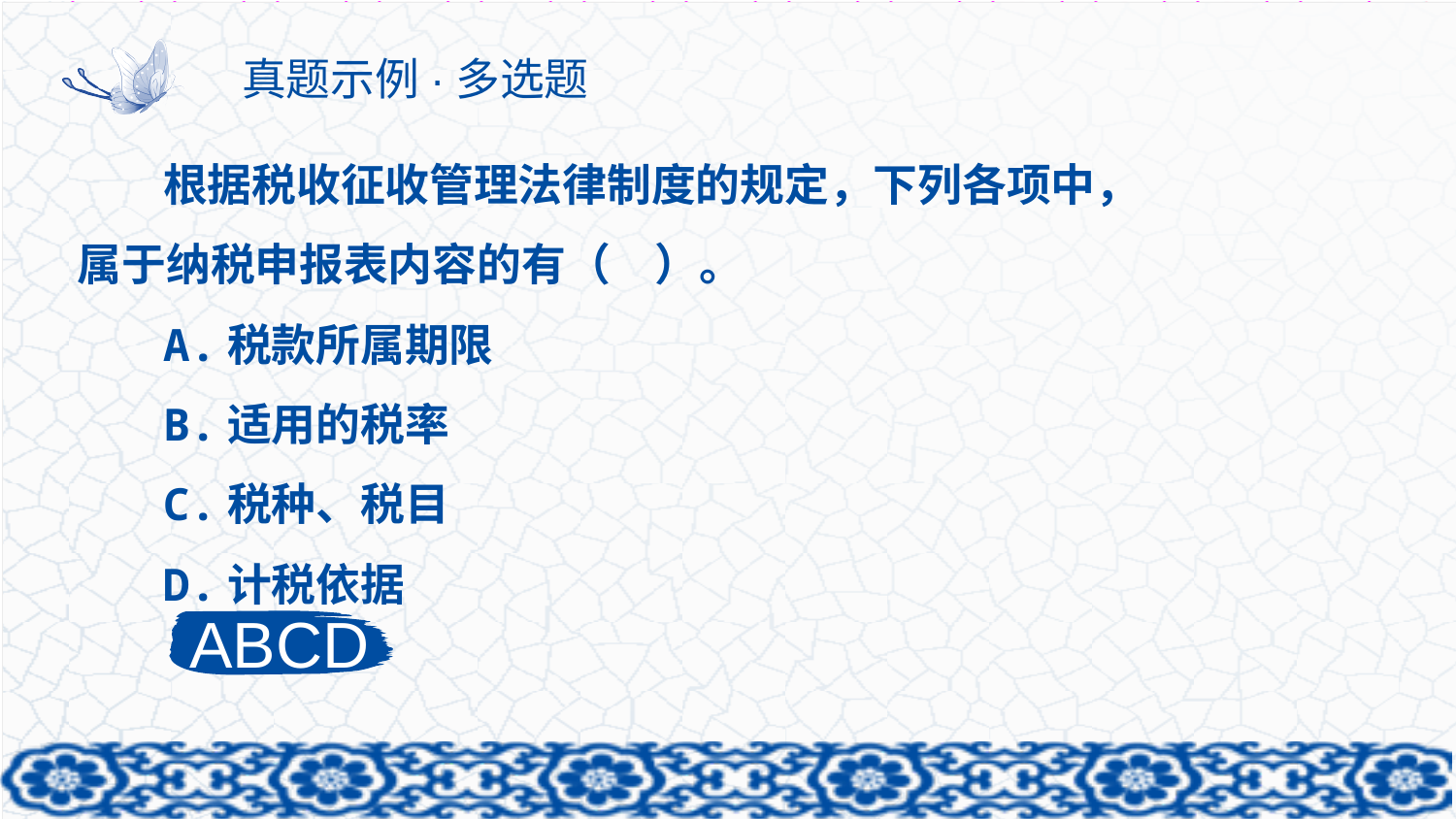

# 真题示例·多选题
根据税收征收管理法律制度的规定，下列各项中，属于纳税申报表内容的有（　）。
A.税款所属期限
B.适用的税率
C.税种、税目
D.计税依据
ABCD